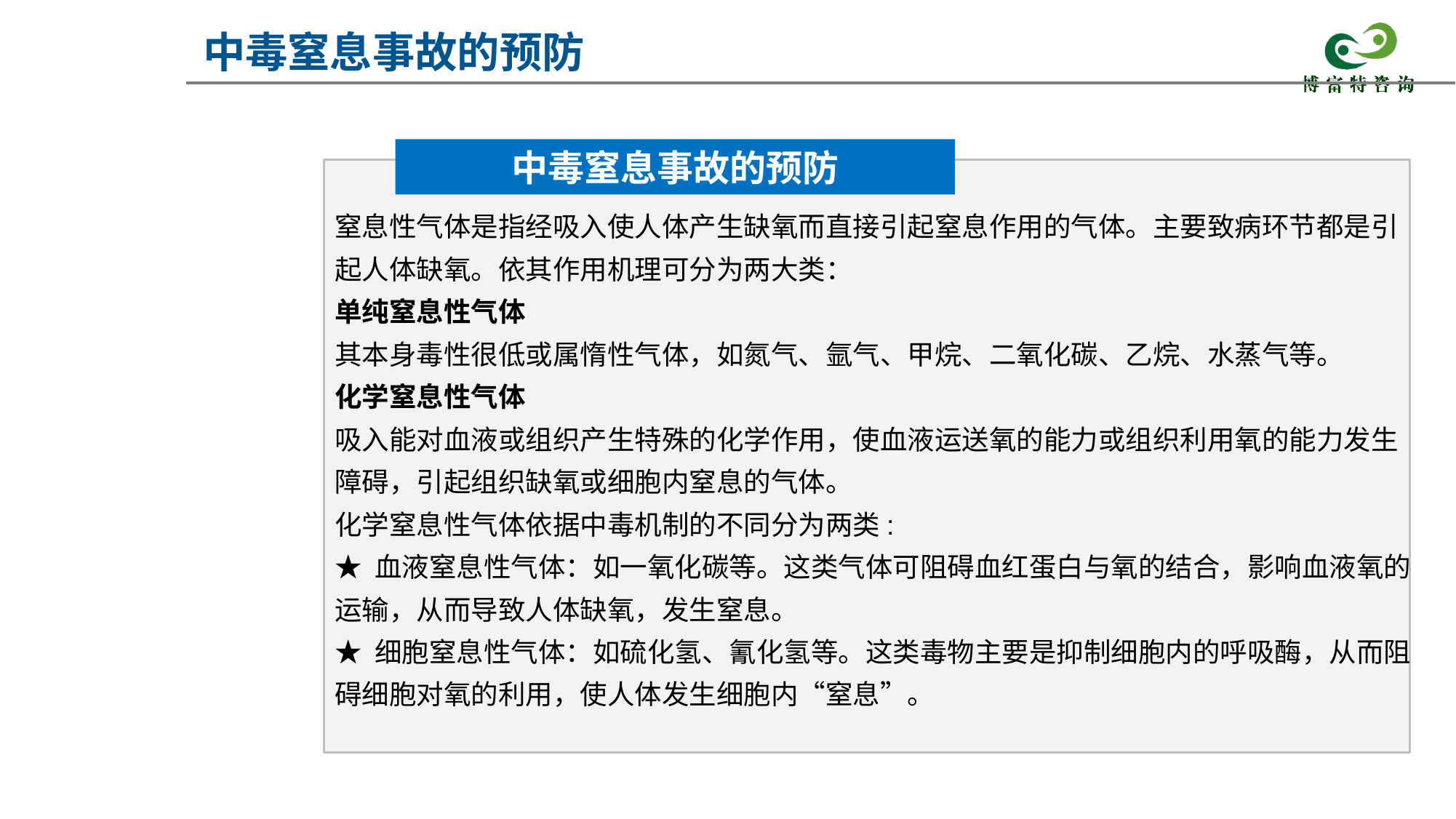

中毒窒息事故的预防
中毒窒息事故的预防

窒息性气体是指经吸入使人体产生缺氧而直接引起窒息作用的气体。主要致病环节都是引起人体缺氧。依其作用机理可分为两大类：
单纯窒息性气体
其本身毒性很低或属惰性气体，如氮气、氩气、甲烷、二氧化碳、乙烷、水蒸气等。
化学窒息性气体
吸入能对血液或组织产生特殊的化学作用，使血液运送氧的能力或组织利用氧的能力发生障碍，引起组织缺氧或细胞内窒息的气体。
化学窒息性气体依据中毒机制的不同分为两类:
★ 血液窒息性气体：如一氧化碳等。这类气体可阻碍血红蛋白与氧的结合，影响血液氧的运输，从而导致人体缺氧，发生窒息。
★ 细胞窒息性气体：如硫化氢、氰化氢等。这类毒物主要是抑制细胞内的呼吸酶，从而阻碍细胞对氧的利用，使人体发生细胞内“窒息”。